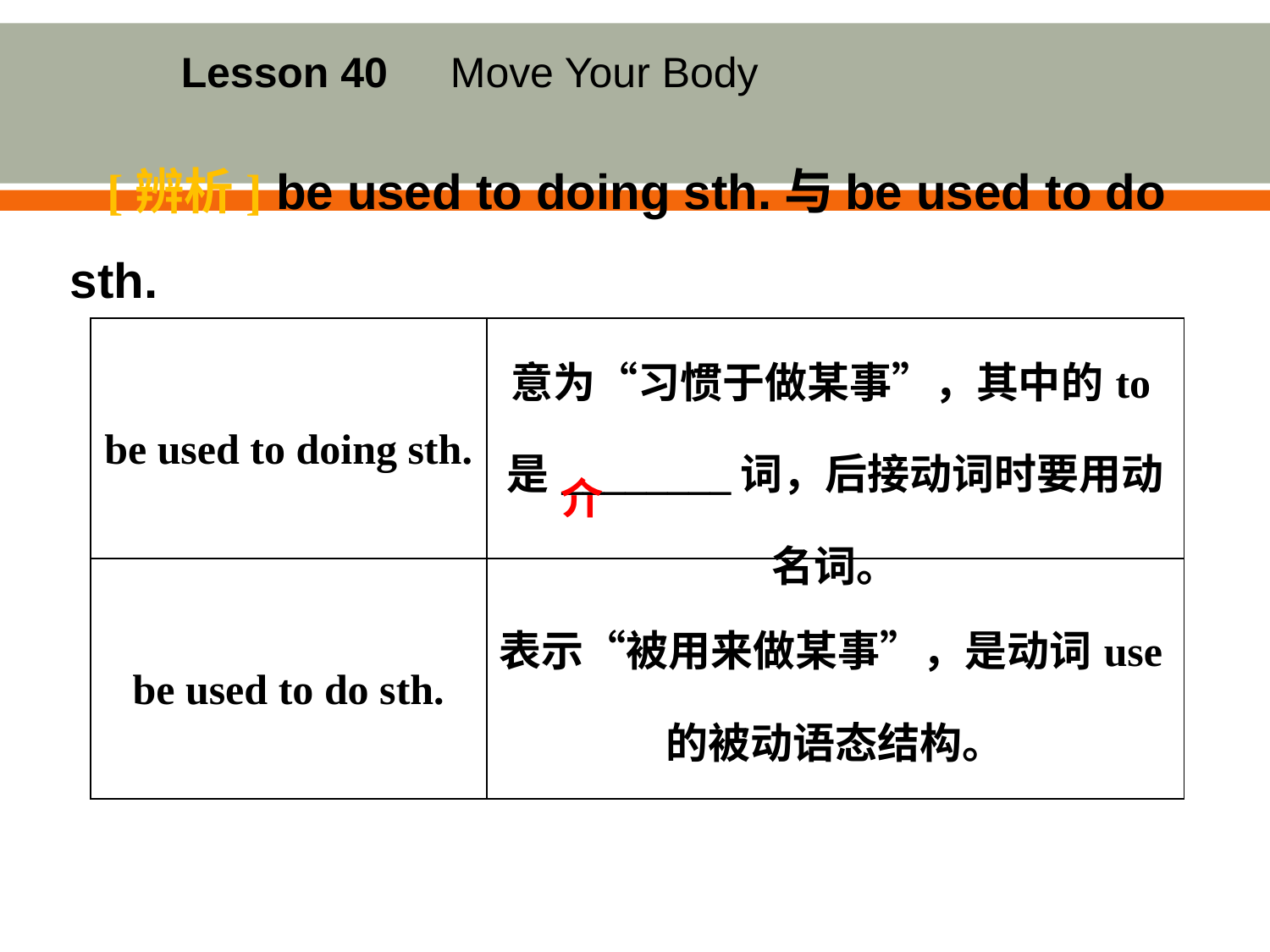

Lesson 40　Move Your Body
[辨析] be used to doing sth.与be used to do sth.
| be used to doing sth. | 意为“习惯于做某事”，其中的to是\_\_\_\_\_\_\_\_词，后接动词时要用动名词。 |
| --- | --- |
| be used to do sth. | 表示“被用来做某事”，是动词use的被动语态结构。 |
介